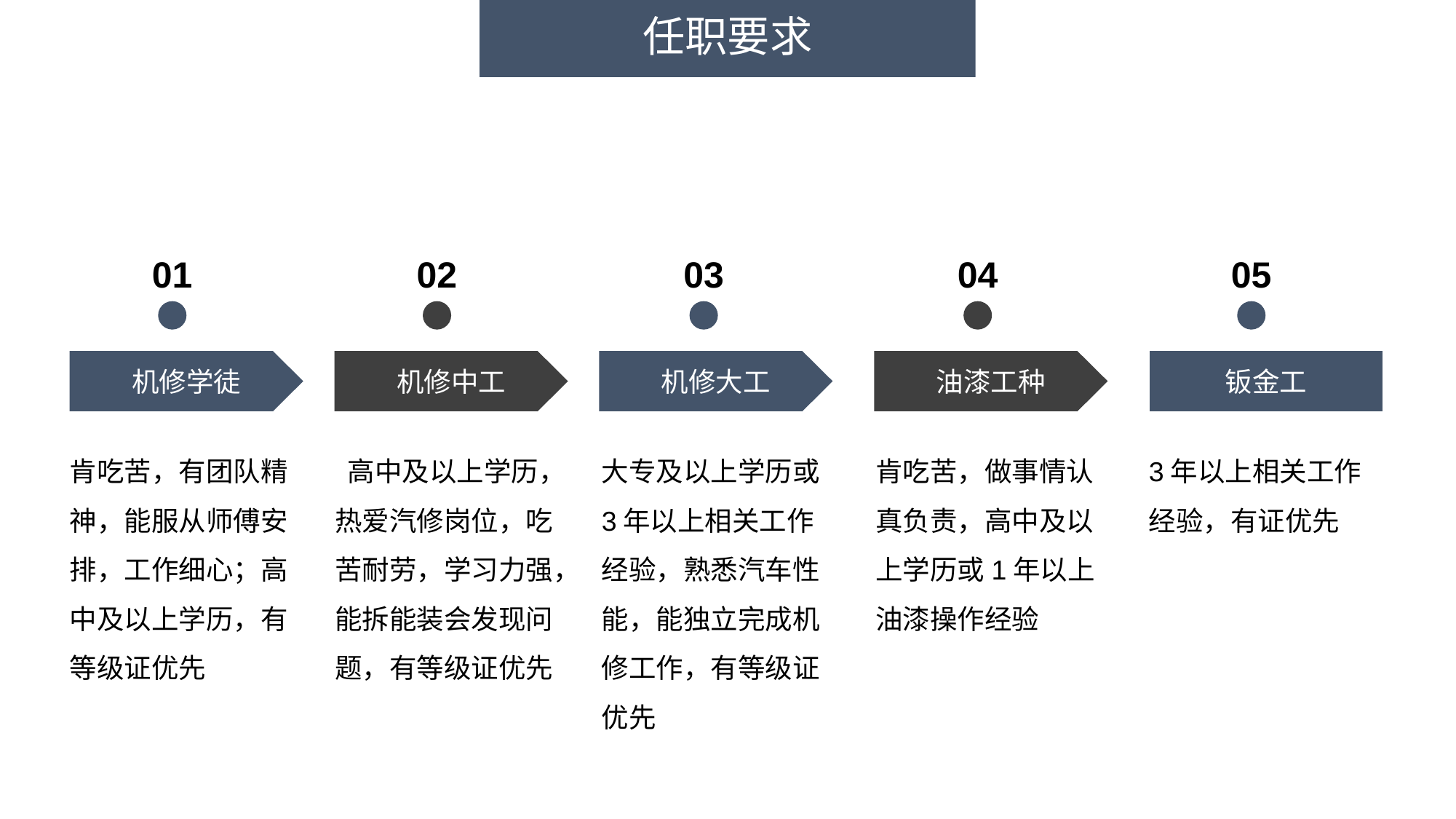

# 任职要求
01
02
03
04
05

机修学徒
机修中工
机修大工
油漆工种
钣金工
肯吃苦，有团队精神，能服从师傅安排，工作细心；高中及以上学历，有等级证优先
 高中及以上学历，热爱汽修岗位，吃苦耐劳，学习力强，能拆能装会发现问题，有等级证优先
大专及以上学历或3年以上相关工作经验，熟悉汽车性能，能独立完成机修工作，有等级证优先
肯吃苦，做事情认真负责，高中及以上学历或1年以上油漆操作经验
3年以上相关工作经验，有证优先